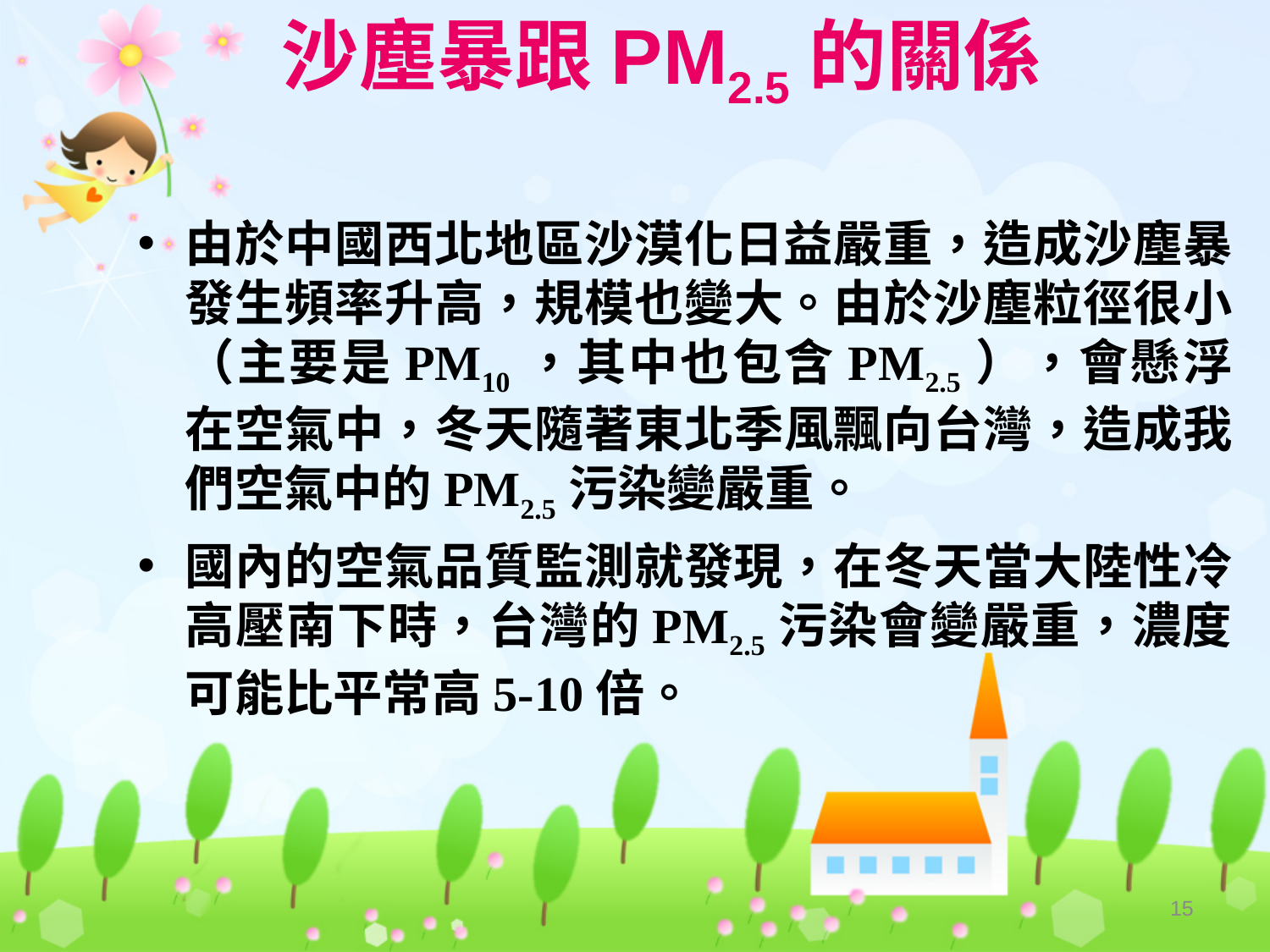

# 沙塵暴跟PM2.5的關係
由於中國西北地區沙漠化日益嚴重，造成沙塵暴發生頻率升高，規模也變大。由於沙塵粒徑很小（主要是PM10，其中也包含PM2.5），會懸浮在空氣中，冬天隨著東北季風飄向台灣，造成我們空氣中的PM2.5污染變嚴重。
國內的空氣品質監測就發現，在冬天當大陸性冷高壓南下時，台灣的PM2.5污染會變嚴重，濃度可能比平常高5-10倍。
15